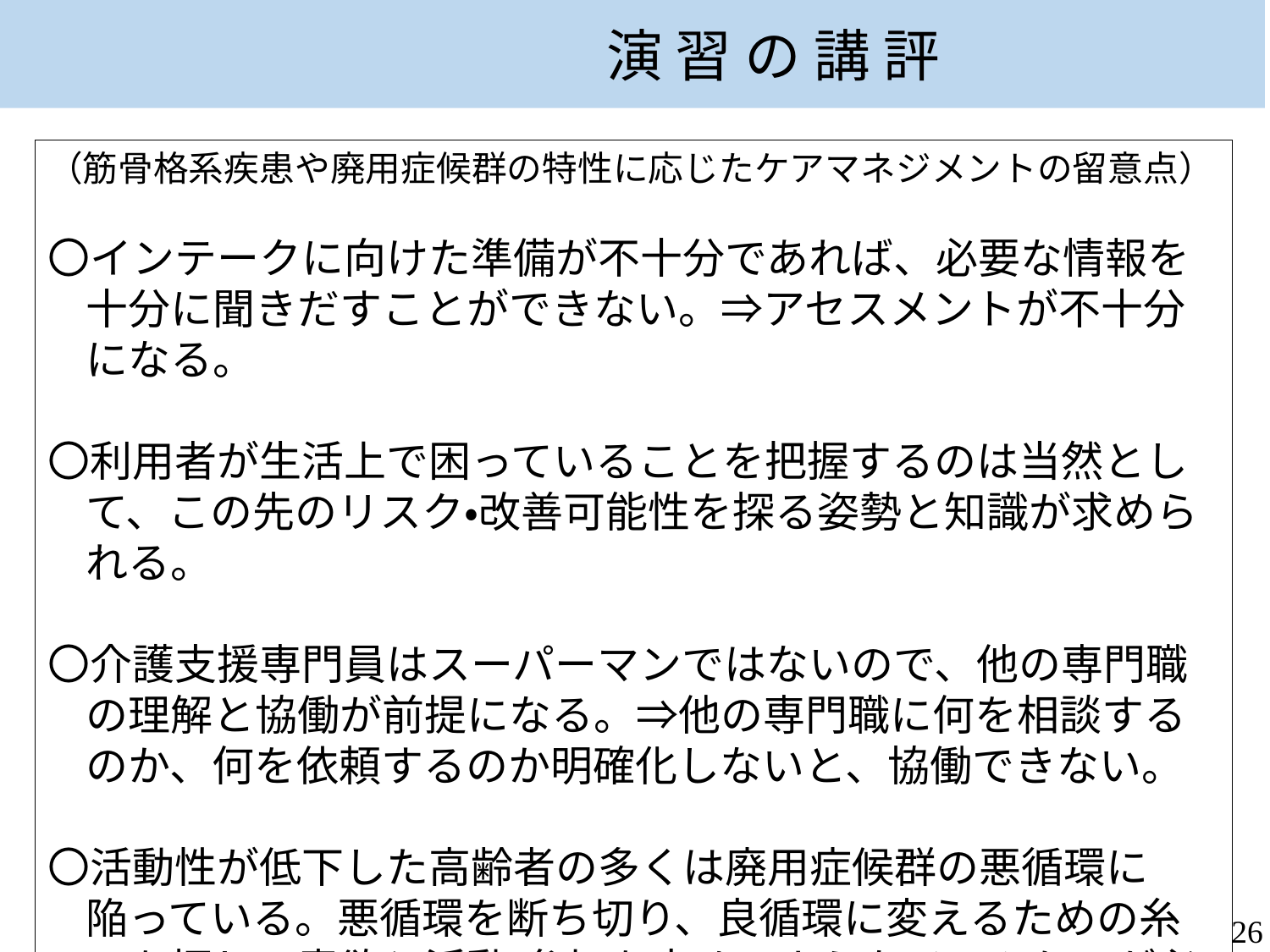

演 習 の 講 評
（筋骨格系疾患や廃用症候群の特性に応じたケアマネジメントの留意点）

〇インテークに向けた準備が不十分であれば、必要な情報を十分に聞きだすことができない。⇒アセスメントが不十分になる。

〇利用者が生活上で困っていることを把握するのは当然として、この先のリスク・改善可能性を探る姿勢と知識が求められる。

〇介護支援専門員はスーパーマンではないので、他の専門職の理解と協働が前提になる。⇒他の専門職に何を相談するのか、何を依頼するのか明確化しないと、協働できない。

〇活動性が低下した高齢者の多くは廃用症候群の悪循環に陥っている。悪循環を断ち切り、良循環に変えるための糸口を探し、意欲と活動・参加を高めるようなチームケアが必要となる。
26